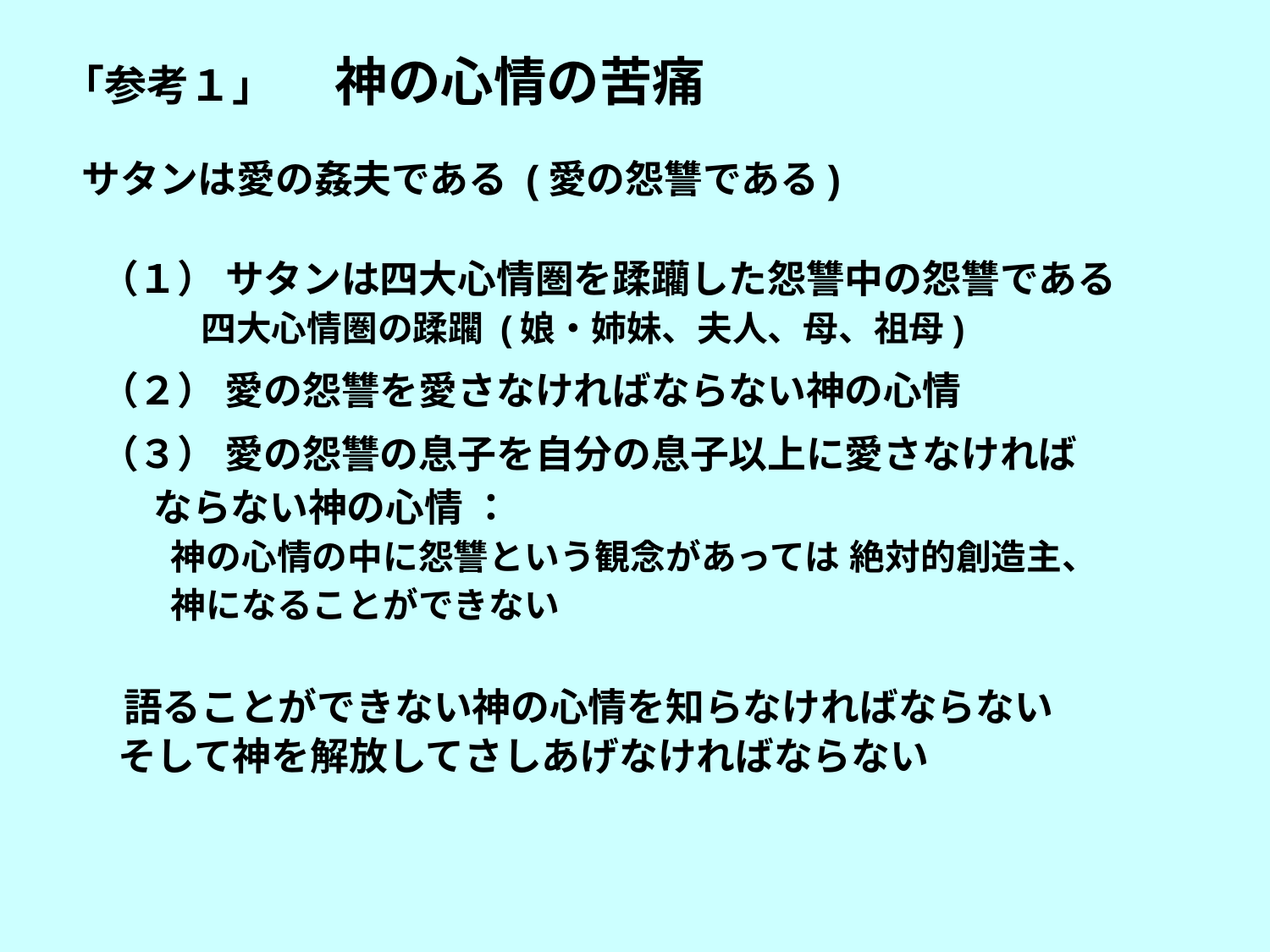

「参考１」　 神の心情の苦痛
サタンは愛の姦夫である (愛の怨讐である)
 （１） サタンは四大心情圏を蹂躪した怨讐中の怨讐である
　　      四大心情圏の蹂躙 (娘・姉妹、夫人、母、祖母)
 （２） 愛の怨讐を愛さなければならない神の心情
 （３） 愛の怨讐の息子を自分の息子以上に愛さなければ
       ならない神の心情 ：
          神の心情の中に怨讐という観念があっては 絶対的創造主、
          神になることができない
   語ることができない神の心情を知らなければならない
   そして神を解放してさしあげなければならない